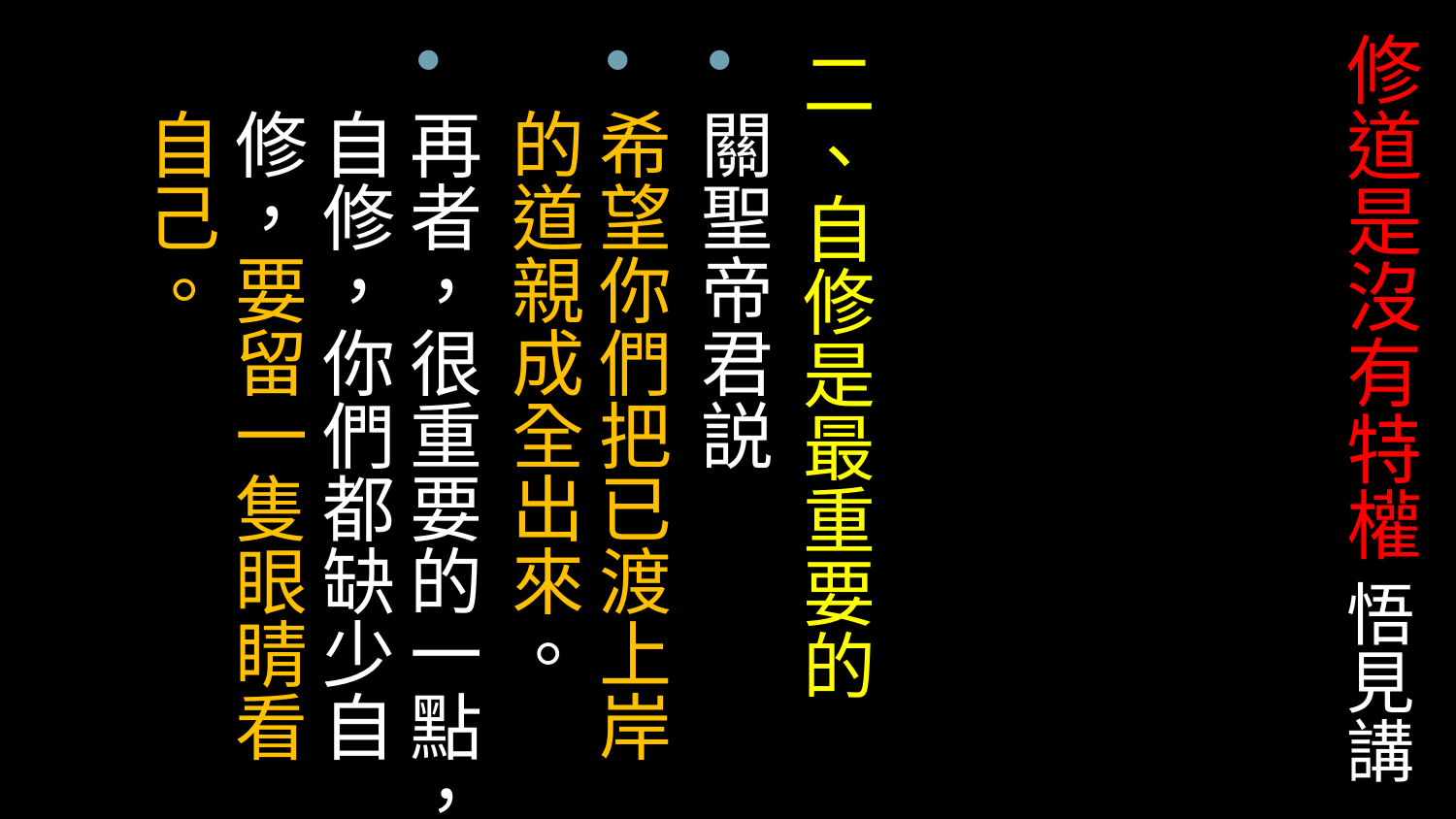

# 修道是沒有特權 悟見講
二、自修是最重要的
關聖帝君説
希望你們把已渡上岸的道親成全出來。
再者，很重要的一點，自修，你們都缺少自修，要留一隻眼睛看自己。